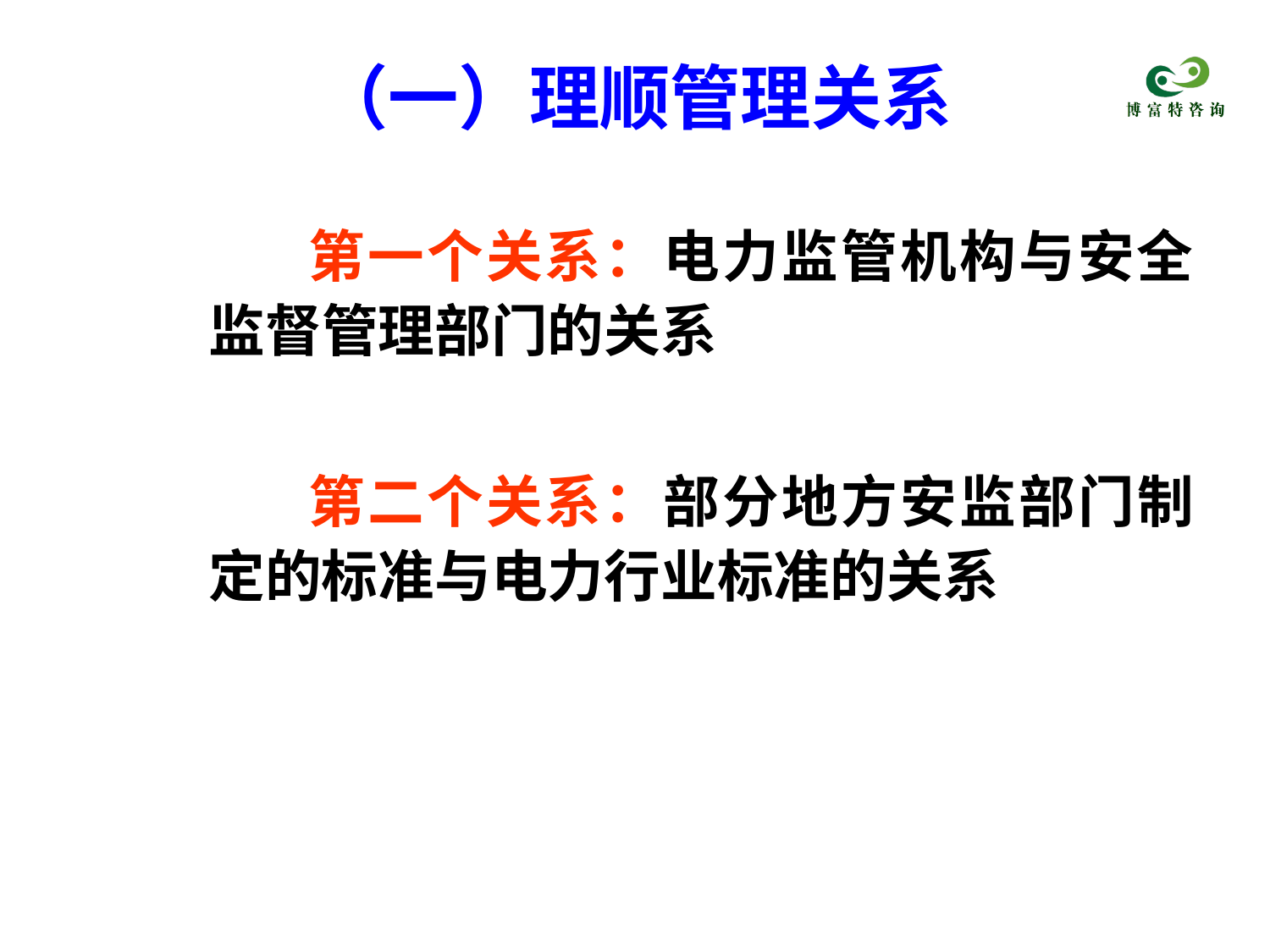

# （一）理顺管理关系
第一个关系：电力监管机构与安全监督管理部门的关系

第二个关系：部分地方安监部门制定的标准与电力行业标准的关系